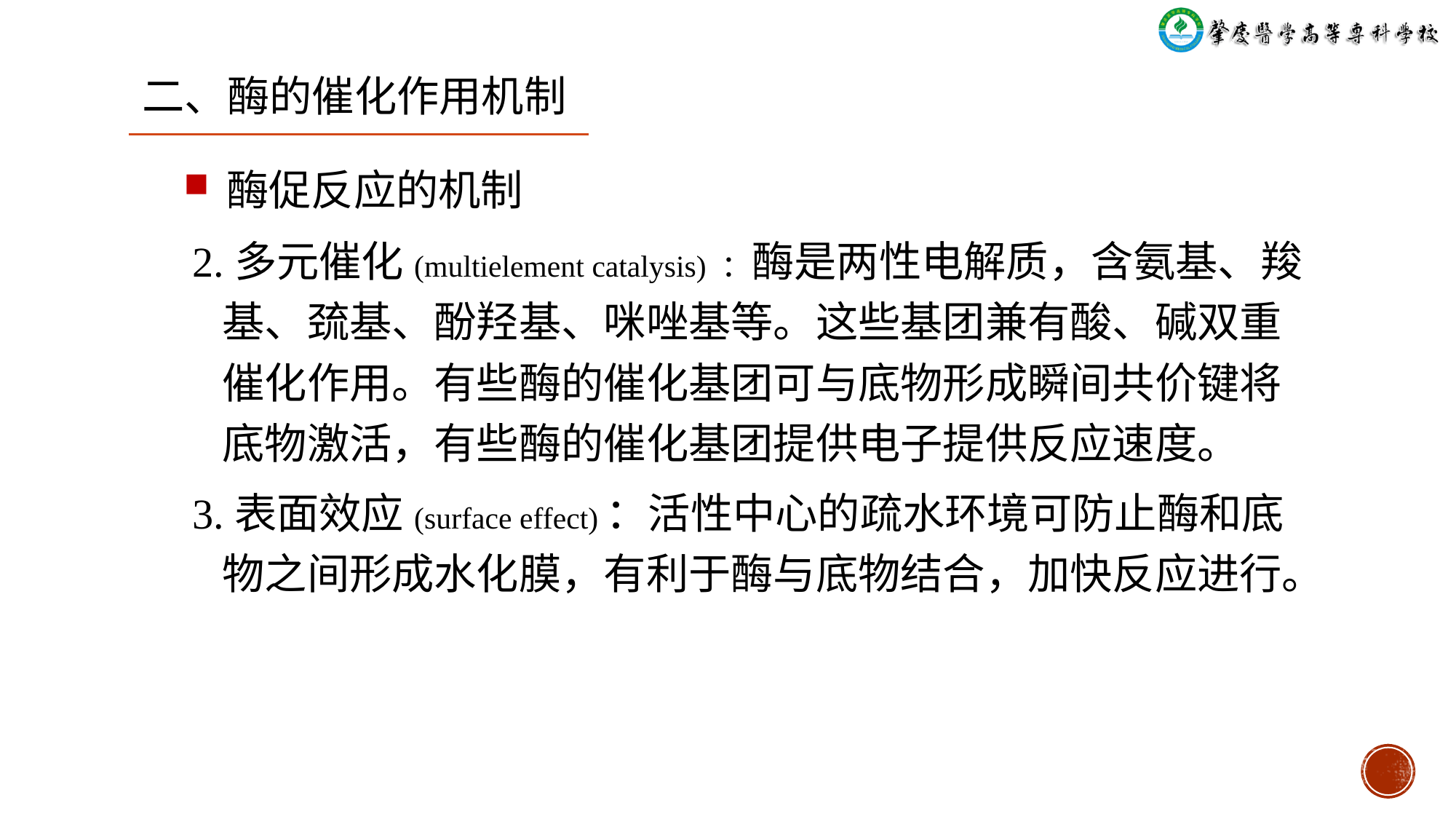

二、酶的催化作用机制
酶促反应的机制
2.多元催化(multielement catalysis) ：酶是两性电解质，含氨基、羧基、巯基、酚羟基、咪唑基等。这些基团兼有酸、碱双重催化作用。有些酶的催化基团可与底物形成瞬间共价键将底物激活，有些酶的催化基团提供电子提供反应速度。
3.表面效应(surface effect)：活性中心的疏水环境可防止酶和底物之间形成水化膜，有利于酶与底物结合，加快反应进行。